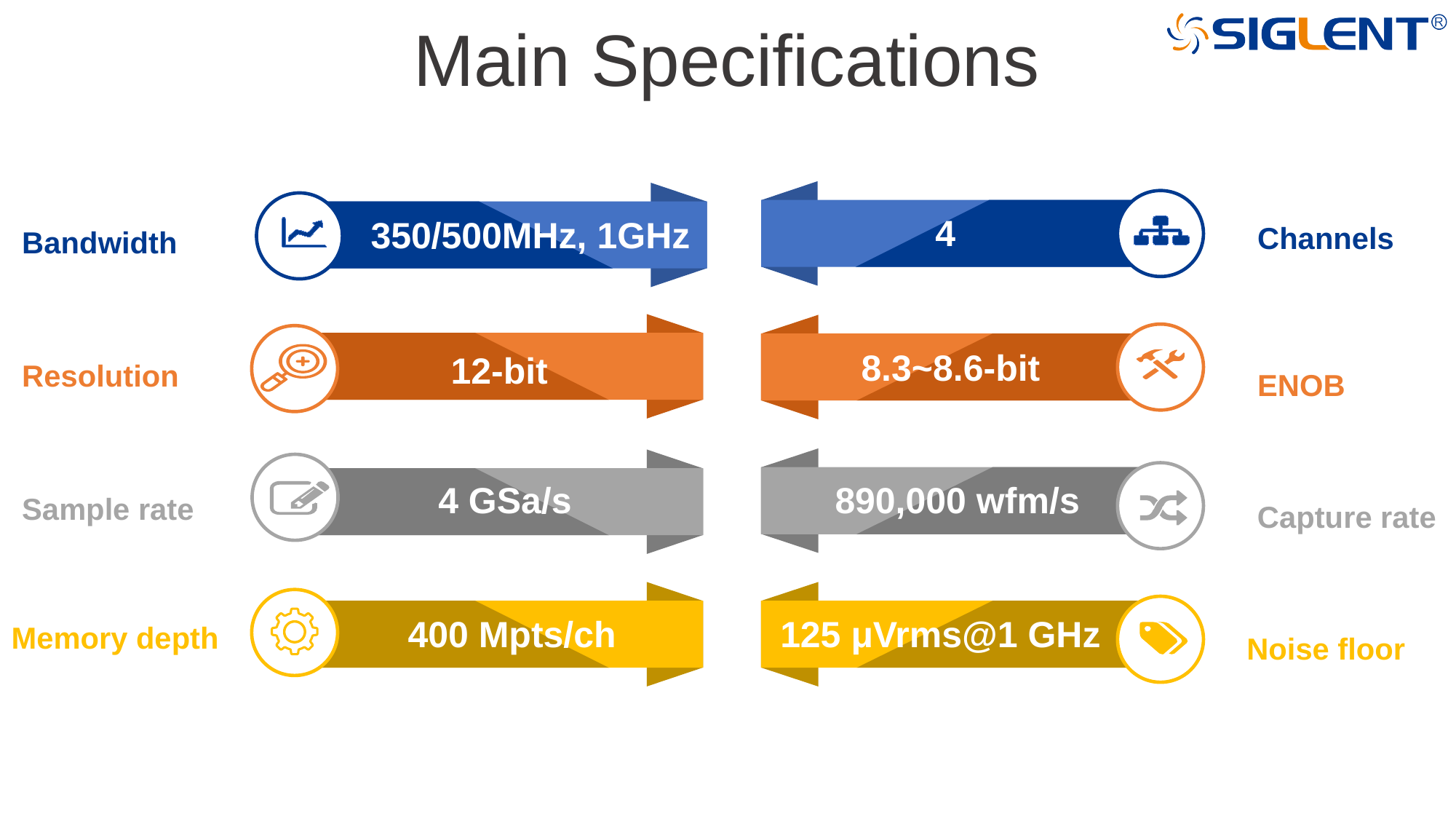

# Main Specifications

4

350/500MHz, 1GHz

8.3~8.6-bit

12-bit

890,000 wfm/s

4 GSa/s

125 μVrms@1 GHz

400 Mpts/ch
Channels
Bandwidth
Resolution
ENOB
Sample rate
Capture rate
采样率
Memory depth
Noise floor
存储深度